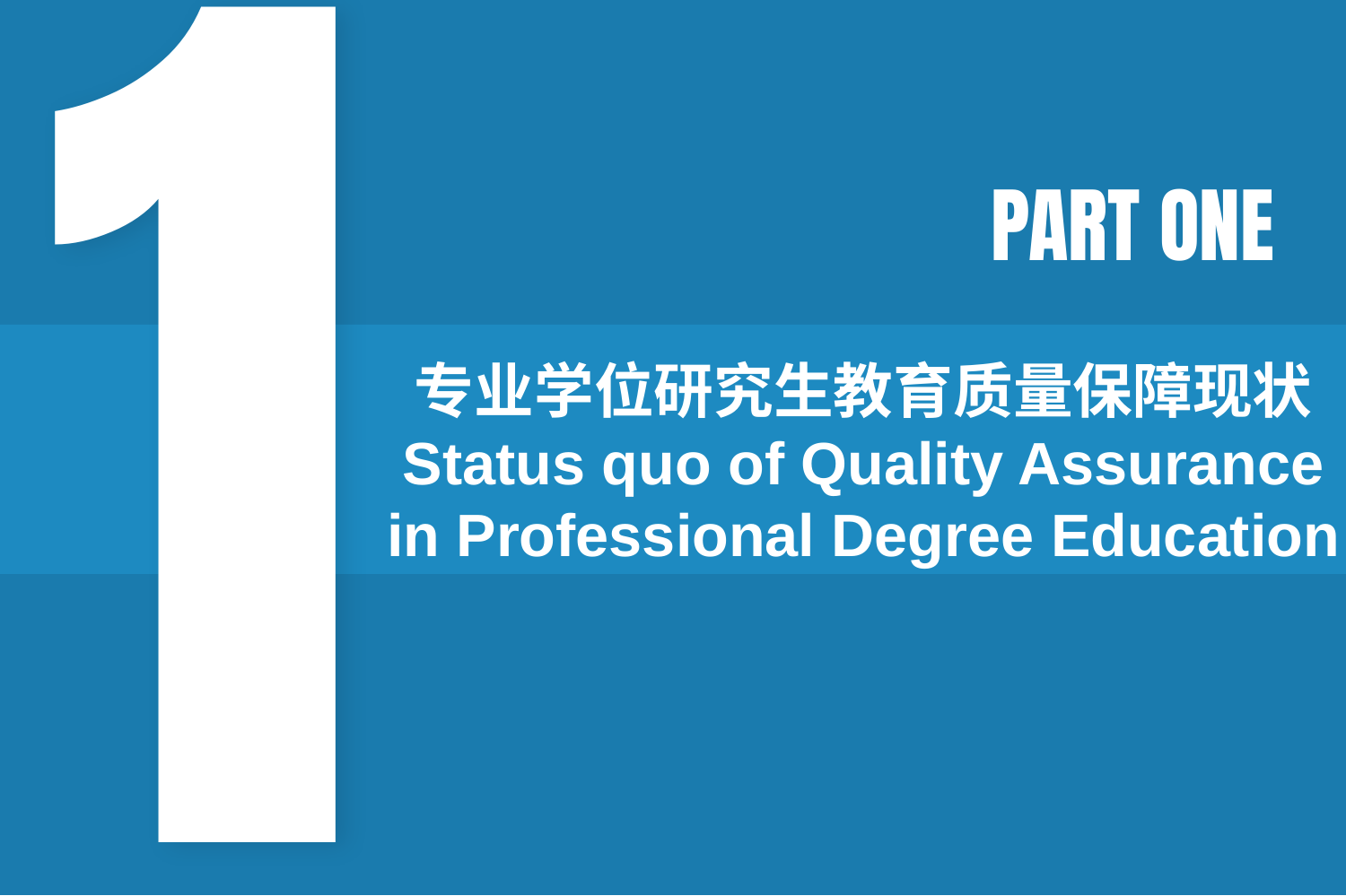

1
PART ONE

专业学位研究生教育质量保障现状
Status quo of Quality Assurance in Professional Degree Education